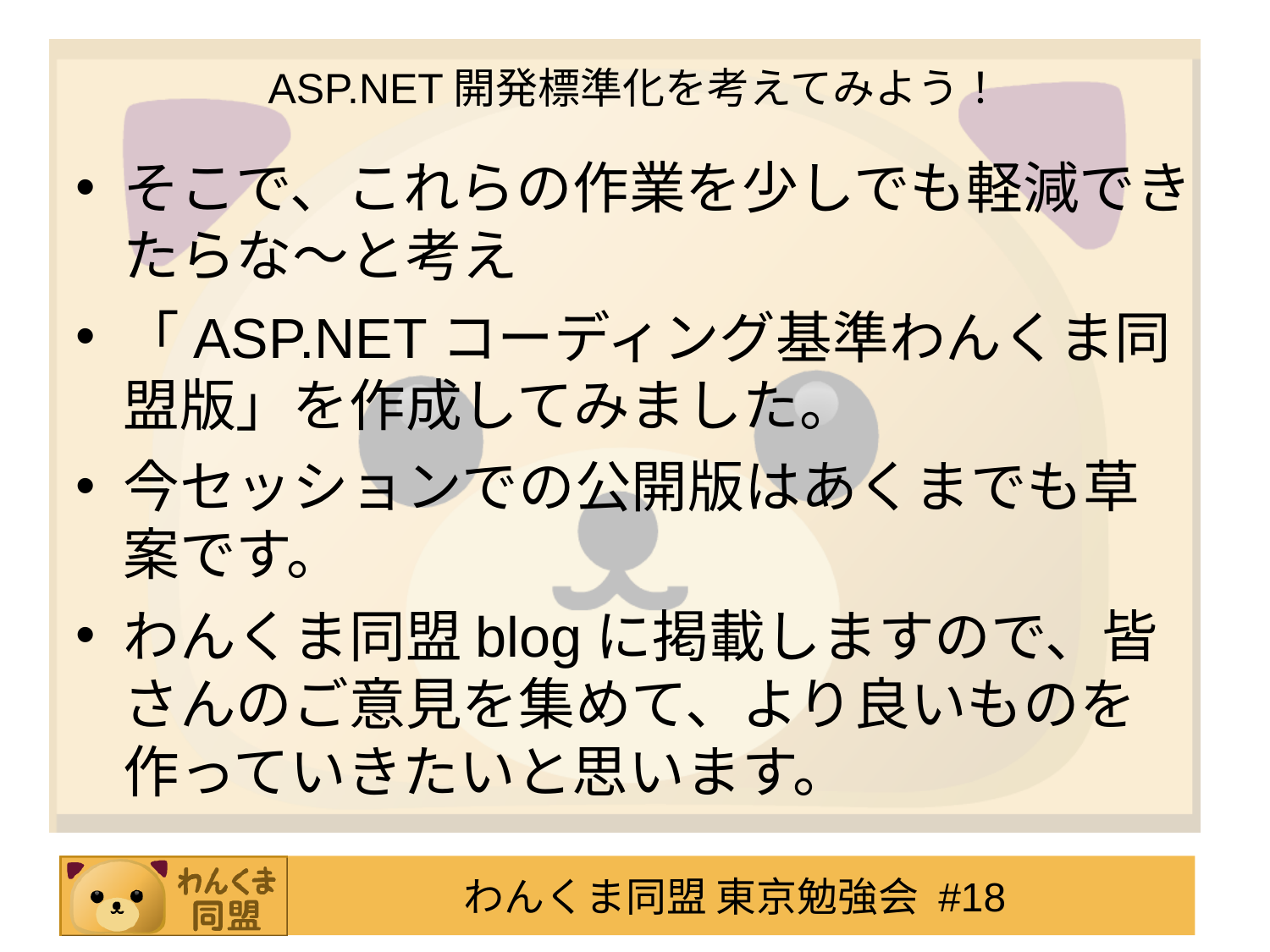

ASP.NET開発標準化を考えてみよう！
そこで、これらの作業を少しでも軽減できたらな～と考え
「ASP.NETコーディング基準わんくま同盟版」を作成してみました。
今セッションでの公開版はあくまでも草案です。
わんくま同盟blogに掲載しますので、皆さんのご意見を集めて、より良いものを作っていきたいと思います。